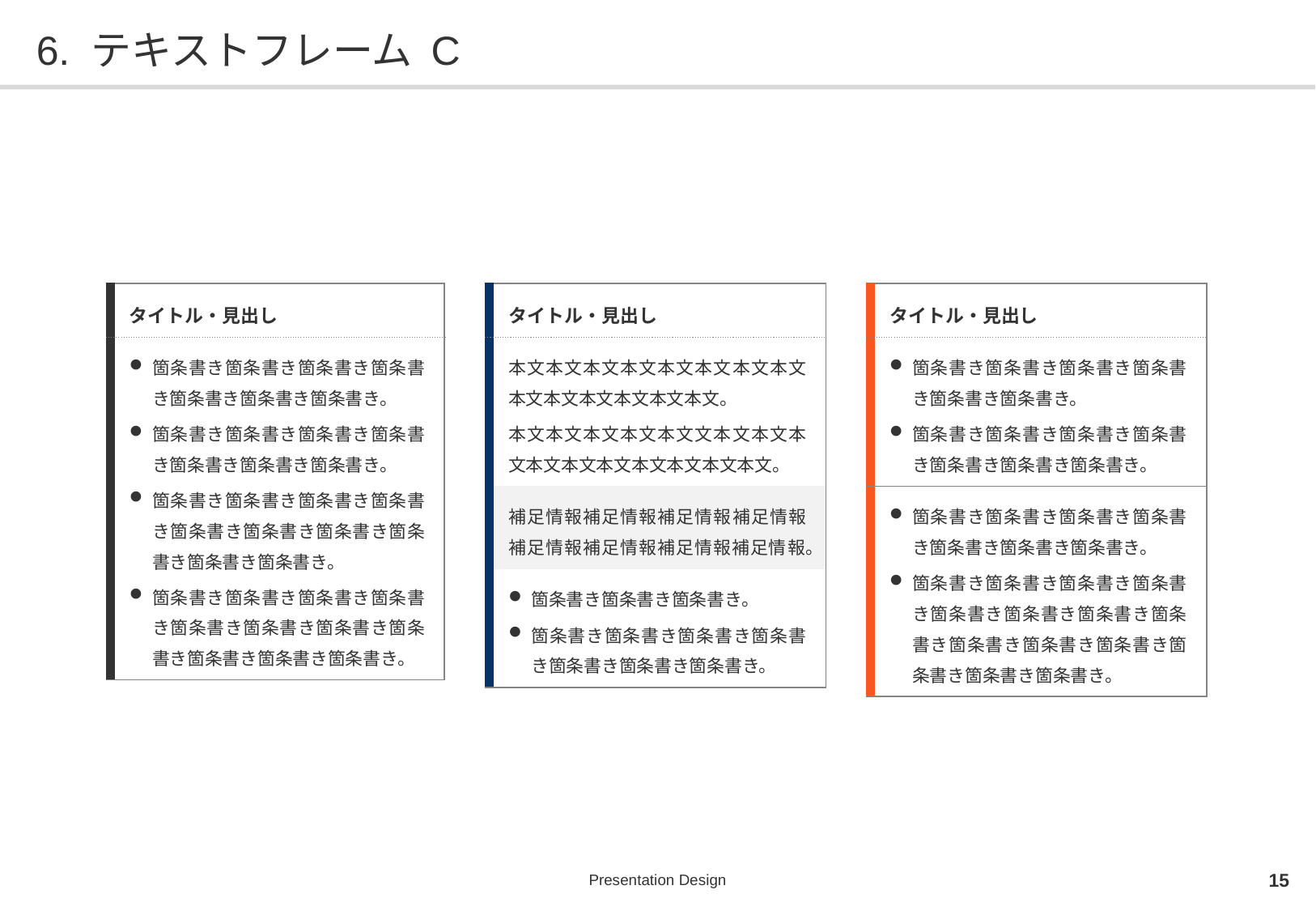

# 6. テキストフレーム C
| タイトル・見出し |
| --- |
| 箇条書き箇条書き箇条書き箇条書き箇条書き箇条書き箇条書き。 箇条書き箇条書き箇条書き箇条書き箇条書き箇条書き箇条書き。 箇条書き箇条書き箇条書き箇条書き箇条書き箇条書き箇条書き箇条書き箇条書き箇条書き。 箇条書き箇条書き箇条書き箇条書き箇条書き箇条書き箇条書き箇条書き箇条書き箇条書き箇条書き。 |
| タイトル・見出し |
| --- |
| 本文本文本文本文本文本文本文本文本文本文本文本文本文本文。 本文本文本文本文本文文本文本文本文本文本文本文本文本文本文本文。 |
| 補足情報補足情報補足情報補足情報補足情報補足情報補足情報補足情報。 |
| 箇条書き箇条書き箇条書き。 箇条書き箇条書き箇条書き箇条書き箇条書き箇条書き箇条書き。 |
| タイトル・見出し |
| --- |
| 箇条書き箇条書き箇条書き箇条書き箇条書き箇条書き。 箇条書き箇条書き箇条書き箇条書き箇条書き箇条書き箇条書き。 |
| 箇条書き箇条書き箇条書き箇条書き箇条書き箇条書き箇条書き。 箇条書き箇条書き箇条書き箇条書き箇条書き箇条書き箇条書き箇条書き箇条書き箇条書き箇条書き箇条書き箇条書き箇条書き。 |
Presentation Design
15